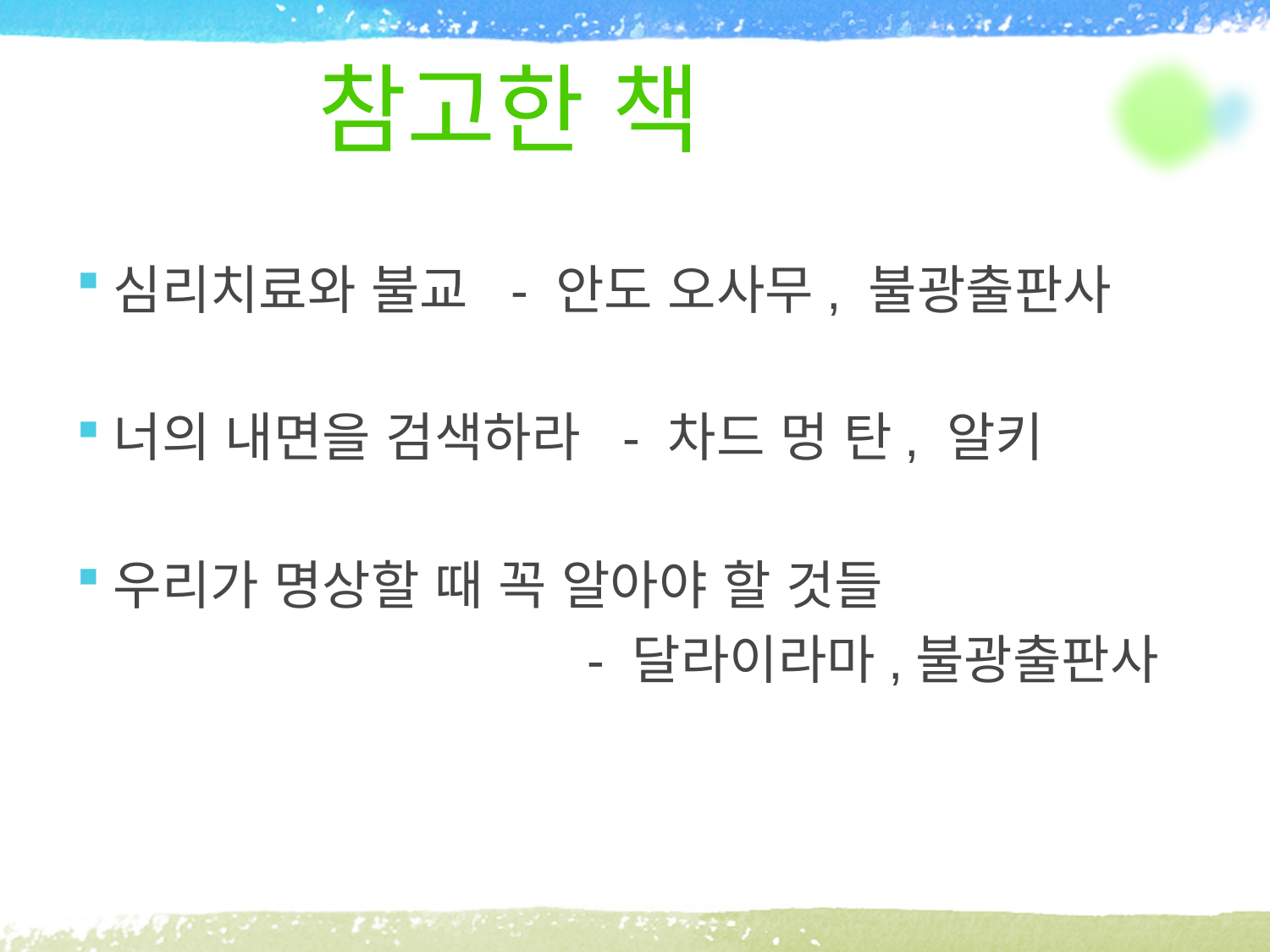

# 참고한 책

심리치료와 불교  - 안도 오사무, 불광출판사

너의 내면을 검색하라  - 차드 멍 탄, 알키

우리가 명상할 때 꼭 알아야 할 것들
                                   - 달라이라마,불광출판사